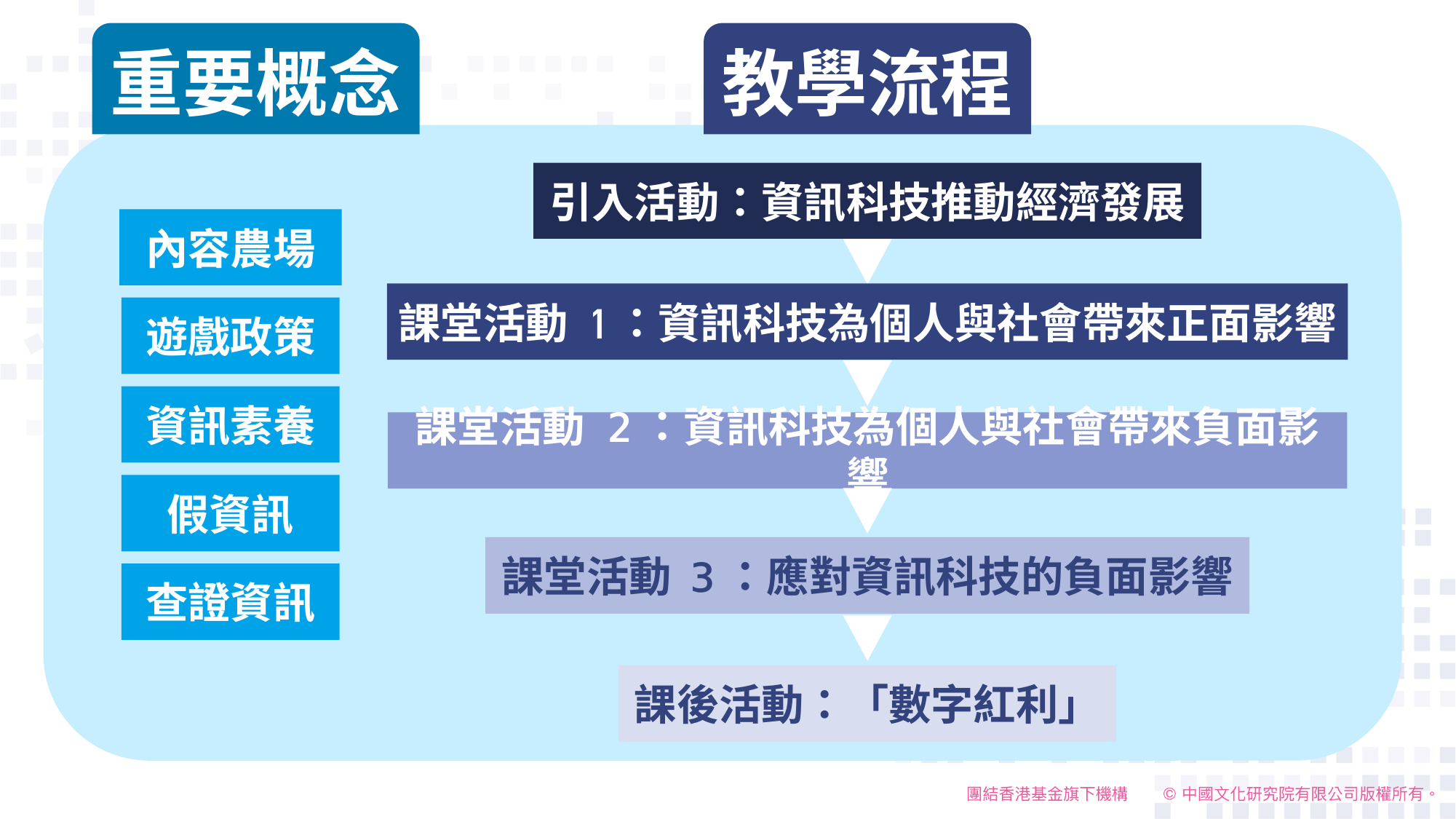

重要概念
教學流程

引入活動：資訊科技推動經濟發展
內容農場

課堂活動 1：資訊科技為個人與社會帶來正面影響
遊戲政策

資訊素養
課堂活動 2：資訊科技為個人與社會帶來負面影響
假資訊

課堂活動 3：應對資訊科技的負面影響
查證資訊

課後活動：「數字紅利」